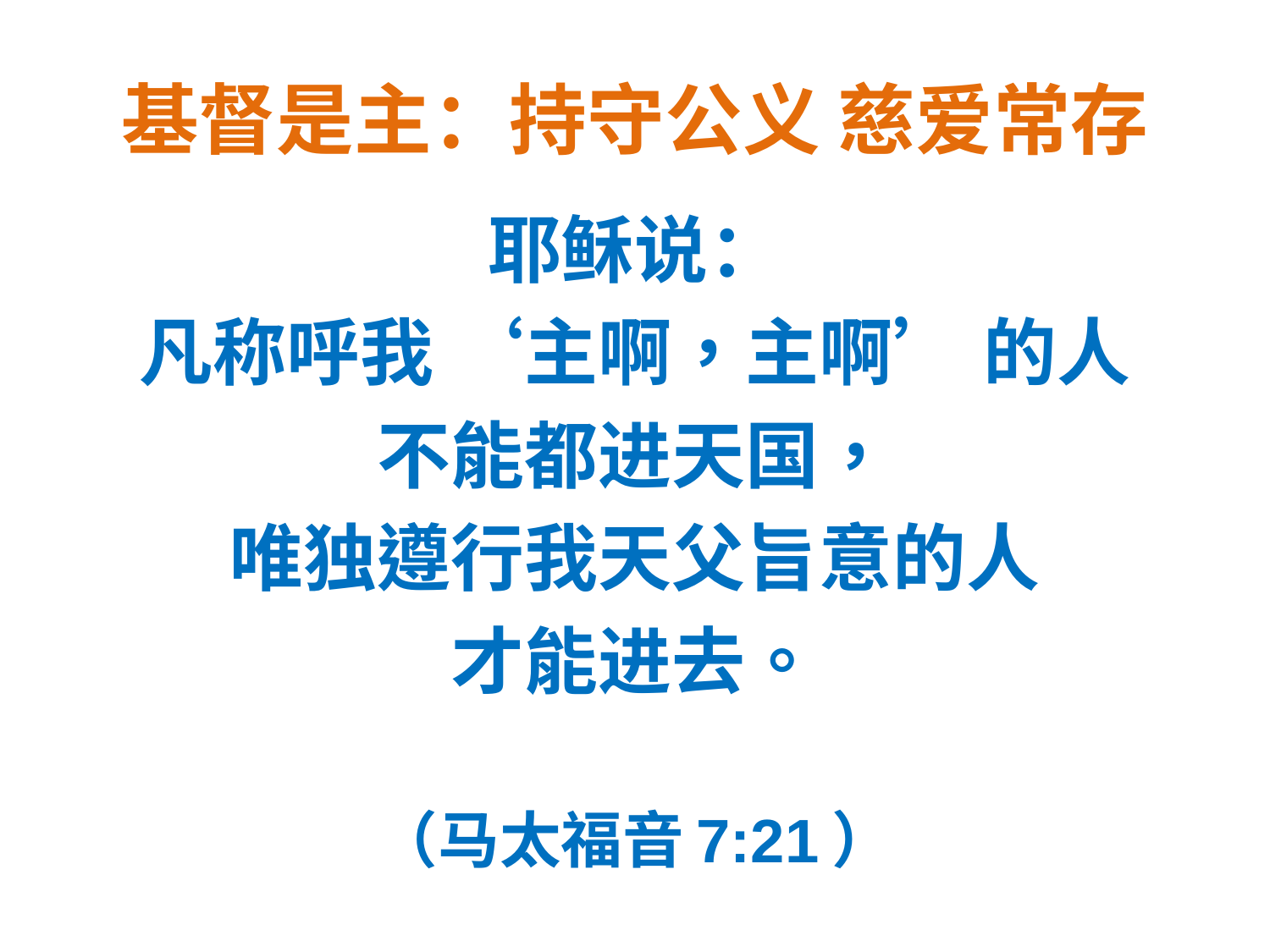

# 基督是主：持守公义 慈爱常存
耶稣说：
凡称呼我 ‘主啊，主啊’ 的人
不能都进天国，
唯独遵行我天父旨意的人
才能进去。

（马太福音7:21）